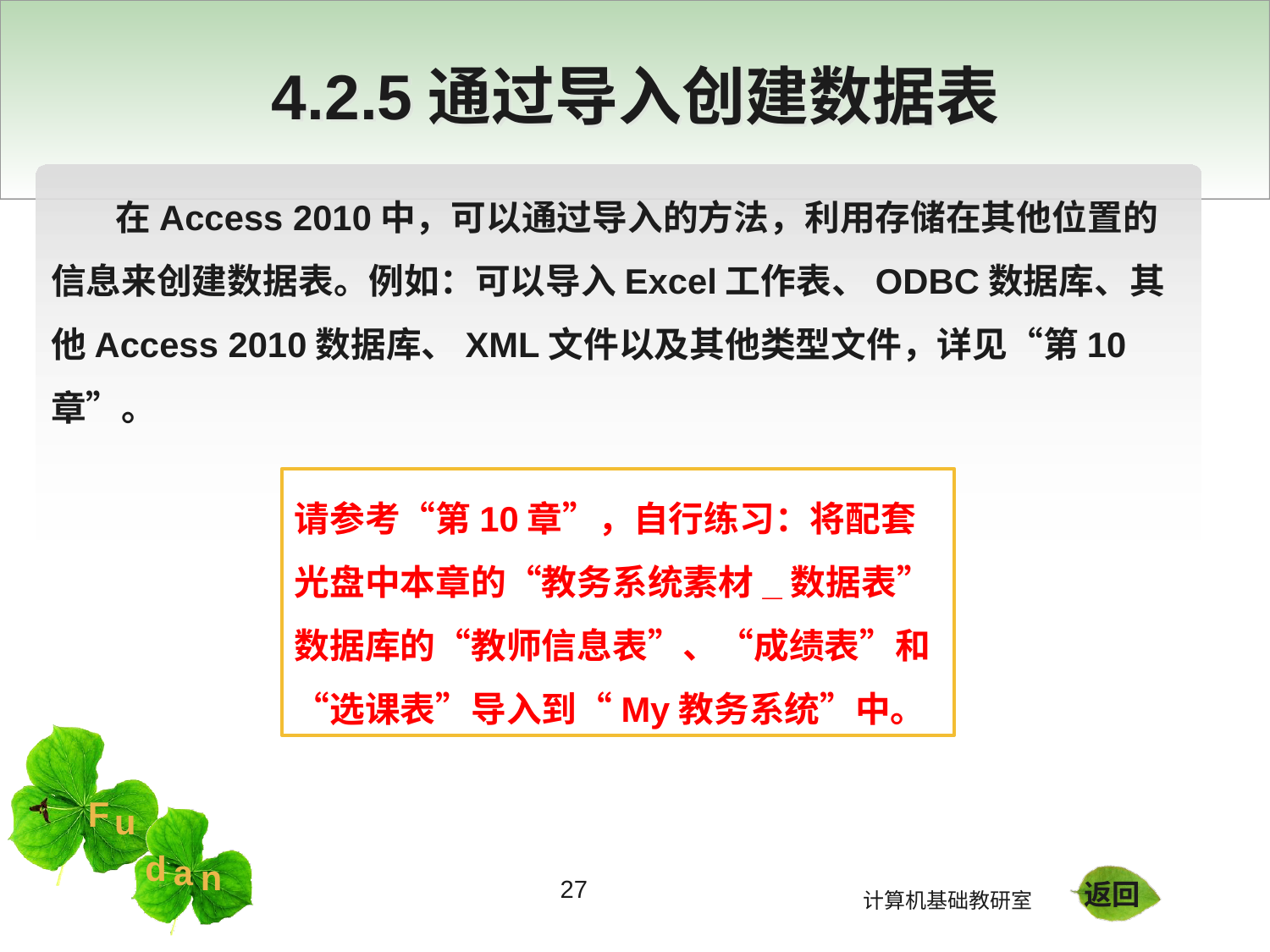

# 4.2.5通过导入创建数据表
       在Access 2010中，可以通过导入的方法，利用存储在其他位置的信息来创建数据表。例如：可以导入Excel工作表、ODBC数据库、其他Access 2010数据库、XML文件以及其他类型文件，详见“第10章”。
请参考“第10章”，自行练习：将配套光盘中本章的“教务系统素材_数据表”数据库的“教师信息表”、“成绩表”和“选课表”导入到“My教务系统”中。
27
返回